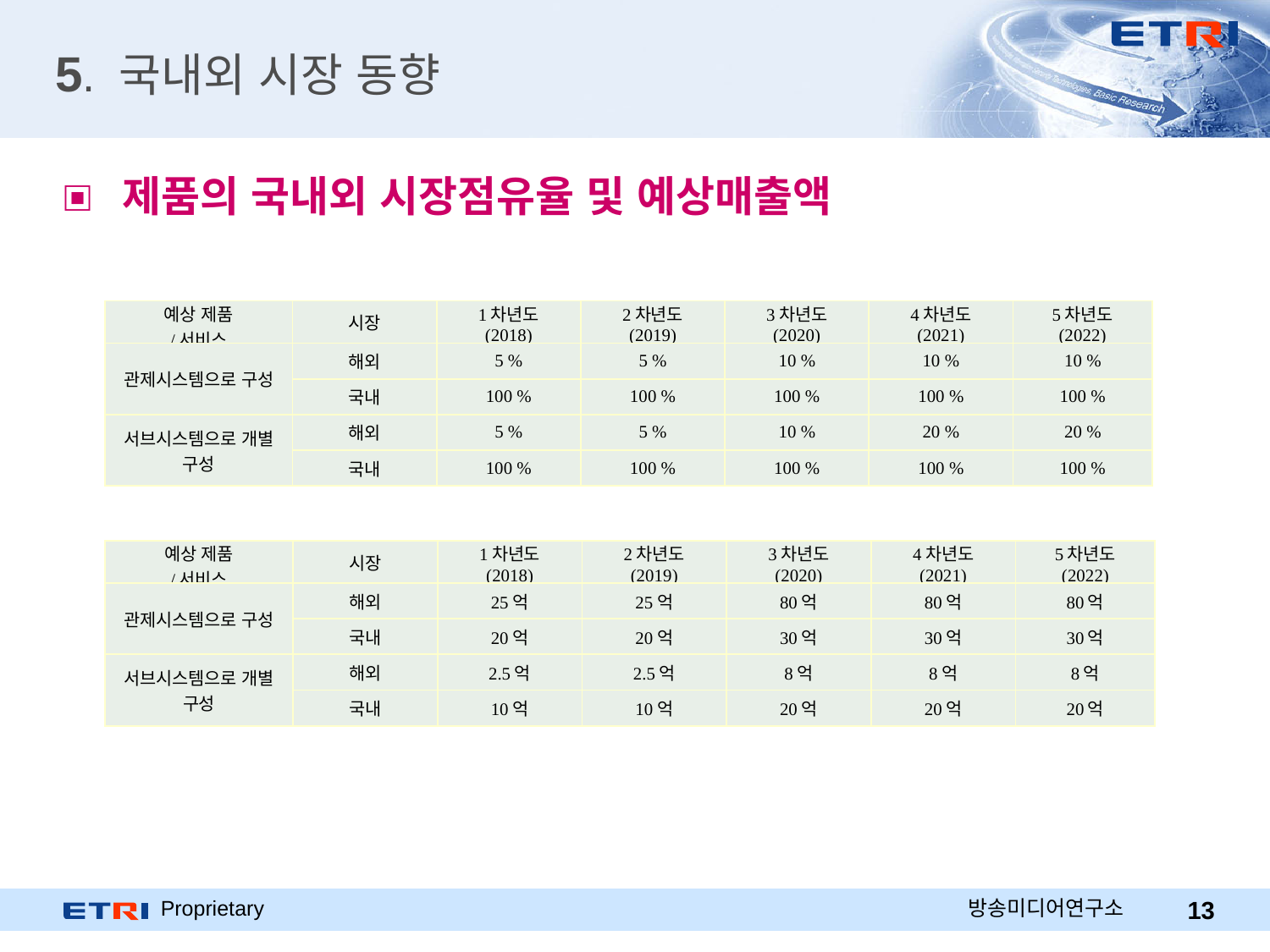

# 5. 국내외 시장 동향
 제품의 국내외 시장점유율 및 예상매출액
| 예상 제품 /서비스 | 시장 | 1차년도 (2018) | 2차년도 (2019) | 3차년도 (2020) | 4차년도 (2021) | 5차년도 (2022) |
| --- | --- | --- | --- | --- | --- | --- |
| 관제시스템으로 구성 | 해외 | 5 % | 5 % | 10 % | 10 % | 10 % |
|  | 국내 | 100 % | 100 % | 100 % | 100 % | 100 % |
| 서브시스템으로 개별 구성 | 해외 | 5 % | 5 % | 10 % | 20 % | 20 % |
|  | 국내 | 100 % | 100 % | 100 % | 100 % | 100 % |
| 예상 제품 /서비스 | 시장 | 1차년도 (2018) | 2차년도 (2019) | 3차년도 (2020) | 4차년도 (2021) | 5차년도 (2022) |
| --- | --- | --- | --- | --- | --- | --- |
| 관제시스템으로 구성 | 해외 | 25억 | 25억 | 80억 | 80억 | 80억 |
|  | 국내 | 20억 | 20억 | 30억 | 30억 | 30억 |
| 서브시스템으로 개별 구성 | 해외 | 2.5억 | 2.5억 | 8억 | 8억 | 8억 |
|  | 국내 | 10억 | 10억 | 20억 | 20억 | 20억 |
방송미디어연구소
13